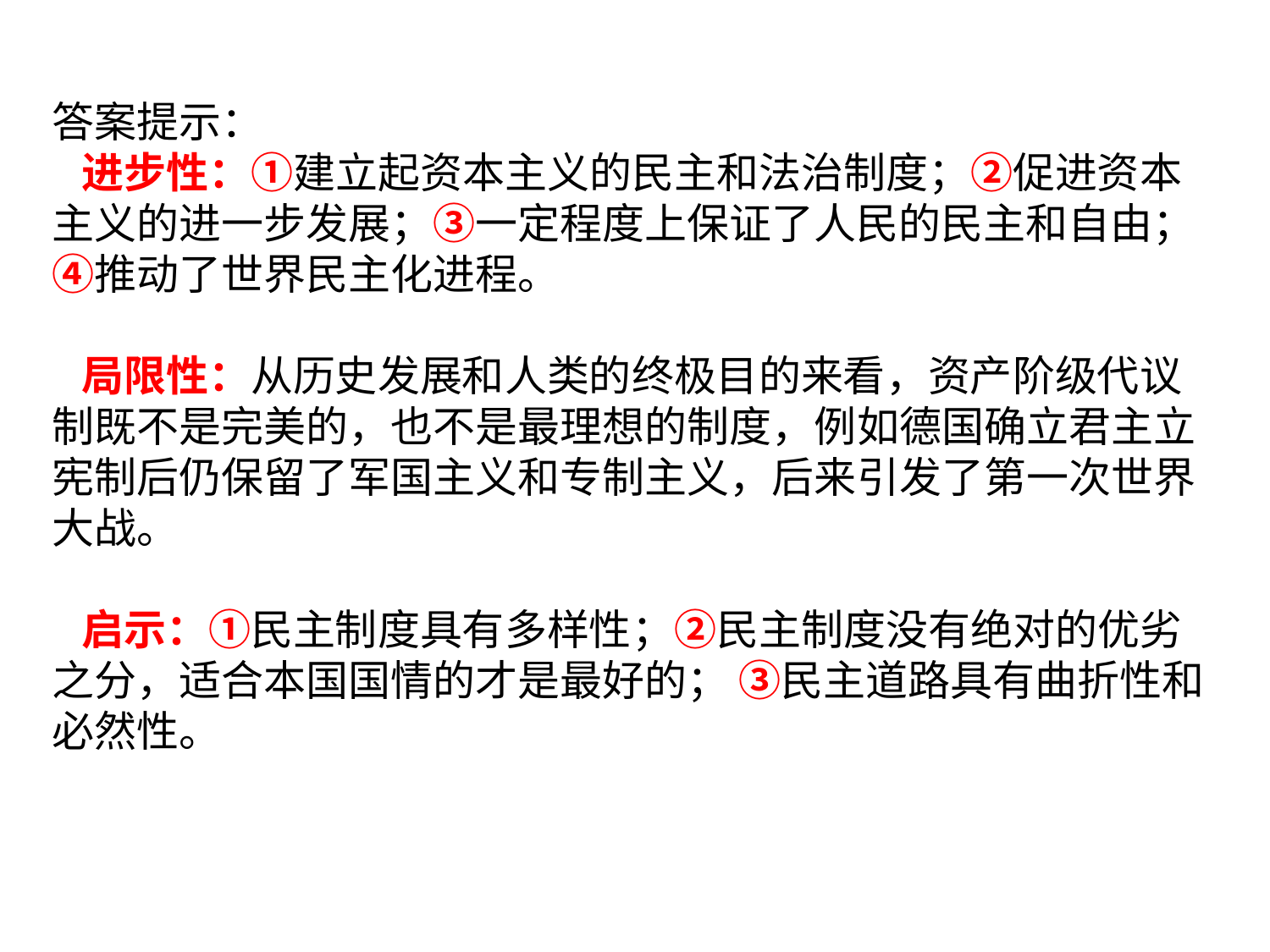

答案提示：
  进步性：①建立起资本主义的民主和法治制度；②促进资本主义的进一步发展；③一定程度上保证了人民的民主和自由；④推动了世界民主化进程。

  局限性：从历史发展和人类的终极目的来看，资产阶级代议制既不是完美的，也不是最理想的制度，例如德国确立君主立宪制后仍保留了军国主义和专制主义，后来引发了第一次世界大战。

  启示：①民主制度具有多样性；②民主制度没有绝对的优劣之分，适合本国国情的才是最好的； ③民主道路具有曲折性和必然性。